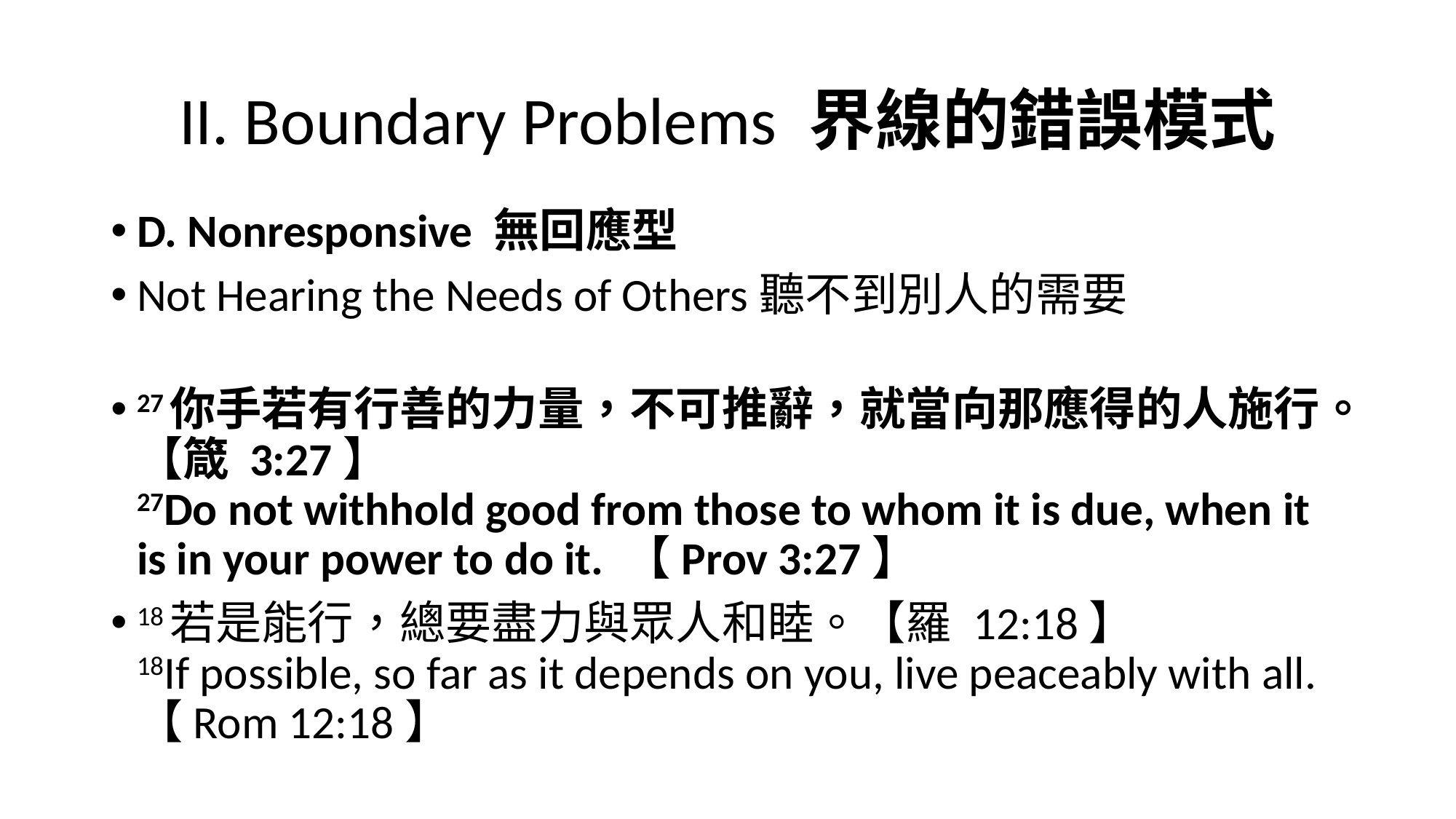

# II. Boundary Problems 界線的錯誤模式
D. Nonresponsive 無回應型
Not Hearing the Needs of Others聽不到別人的需要

27你手若有行善的力量，不可推辭，就當向那應得的人施行。【箴 3:27】
27Do not withhold good from those to whom it is due, when it is in your power to do it. 【Prov 3:27】
18若是能行，總要盡力與眾人和睦。【羅 12:18】
18If possible, so far as it depends on you, live peaceably with all. 【Rom 12:18】